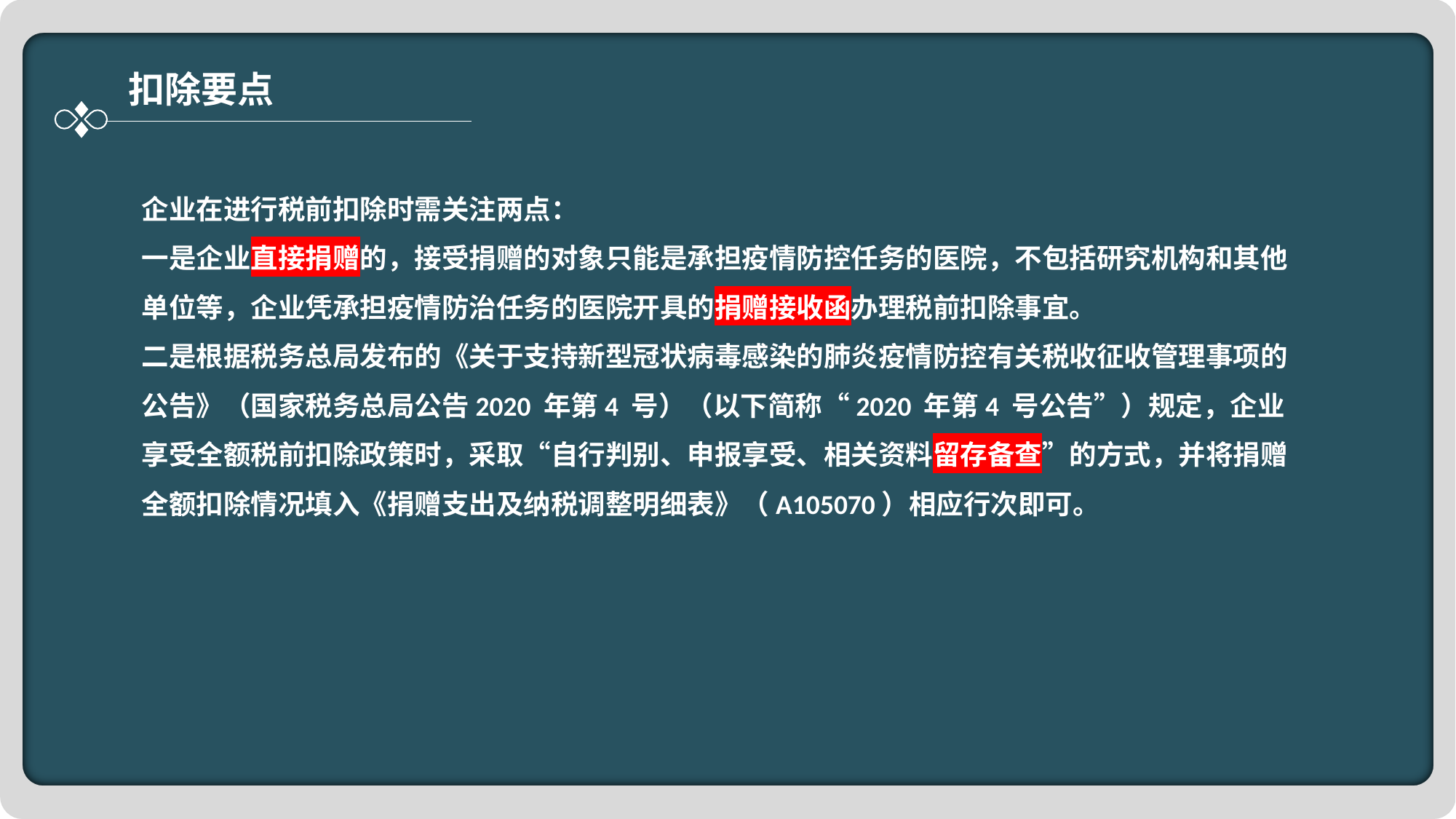

扣除要点

企业在进行税前扣除时需关注两点：
一是企业直接捐赠的，接受捐赠的对象只能是承担疫情防控任务的医院，不包括研究机构和其他单位等，企业凭承担疫情防治任务的医院开具的捐赠接收函办理税前扣除事宜。
二是根据税务总局发布的《关于支持新型冠状病毒感染的肺炎疫情防控有关税收征收管理事项的公告》（国家税务总局公告2020 年第4 号）（以下简称“2020 年第4 号公告”）规定，企业享受全额税前扣除政策时，采取“自行判别、申报享受、相关资料留存备查”的方式，并将捐赠全额扣除情况填入《捐赠支出及纳税调整明细表》（A105070）相应行次即可。